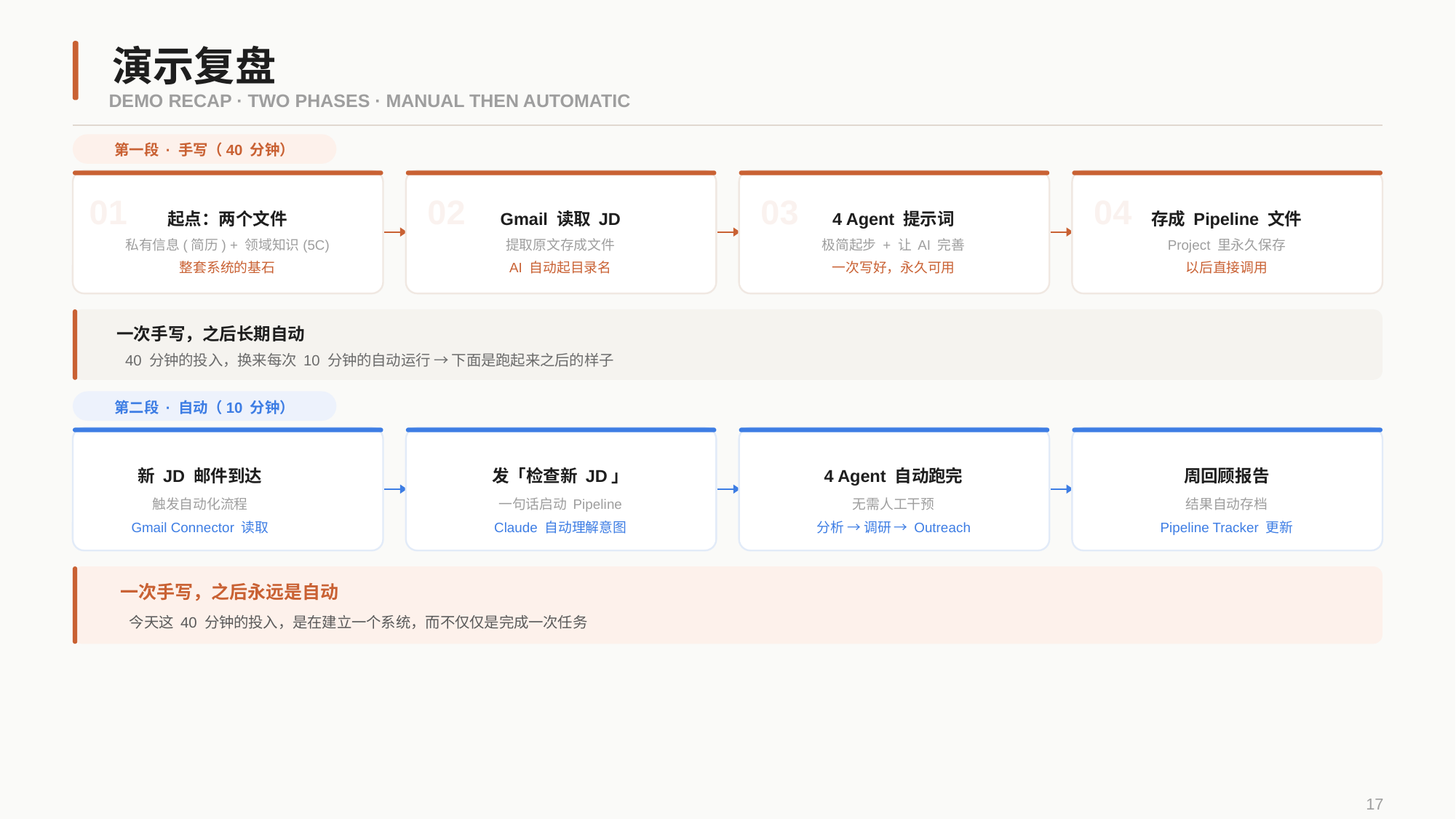

演示复盘

DEMO RECAP · TWO PHASES · MANUAL THEN AUTOMATIC

第一段 · 手写（40 分钟）

01
02
03
04
起点：两个文件
Gmail 读取 JD
4 Agent 提示词
存成 Pipeline 文件

私有信息(简历) + 领域知识(5C)
提取原文存成文件
极简起步 + 让 AI 完善
Project 里永久保存
整套系统的基石
AI 自动起目录名
一次写好，永久可用
以后直接调用

一次手写，之后长期自动
40 分钟的投入，换来每次 10 分钟的自动运行 → 下面是跑起来之后的样子

第二段 · 自动（10 分钟）

新 JD 邮件到达
发「检查新 JD」
4 Agent 自动跑完
周回顾报告

触发自动化流程
一句话启动 Pipeline
无需人工干预
结果自动存档
Gmail Connector 读取
Claude 自动理解意图
分析 → 调研 → Outreach
Pipeline Tracker 更新

一次手写，之后永远是自动
今天这 40 分钟的投入，是在建立一个系统，而不仅仅是完成一次任务
17